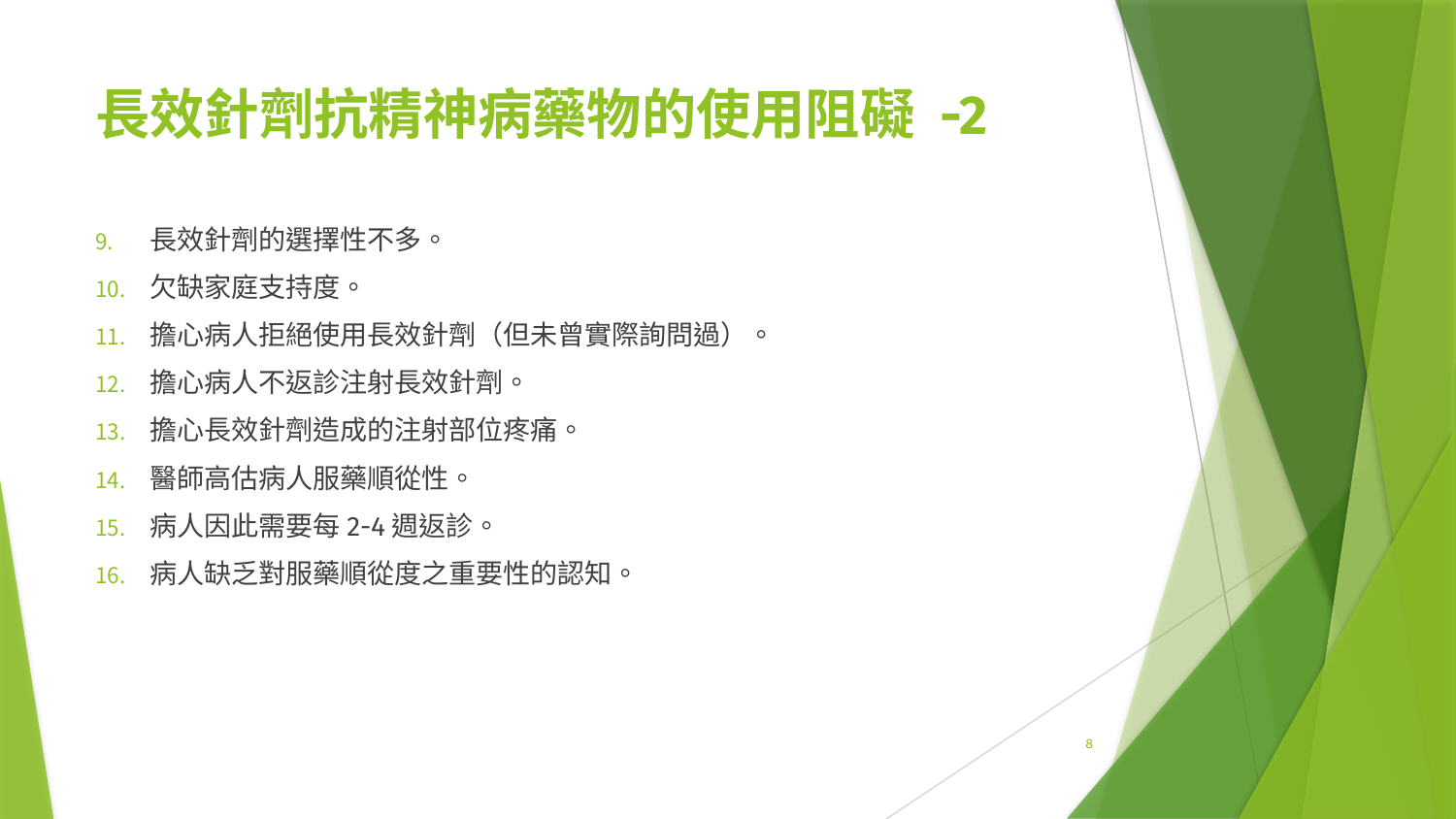

# 長效針劑抗精神病藥物的使用阻礙 -2
長效針劑的選擇性不多。
欠缺家庭支持度。
擔心病人拒絕使用長效針劑（但未曾實際詢問過）。
擔心病人不返診注射長效針劑。
擔心長效針劑造成的注射部位疼痛。
醫師高估病人服藥順從性。
病人因此需要每2-4週返診。
病人缺乏對服藥順從度之重要性的認知。
8